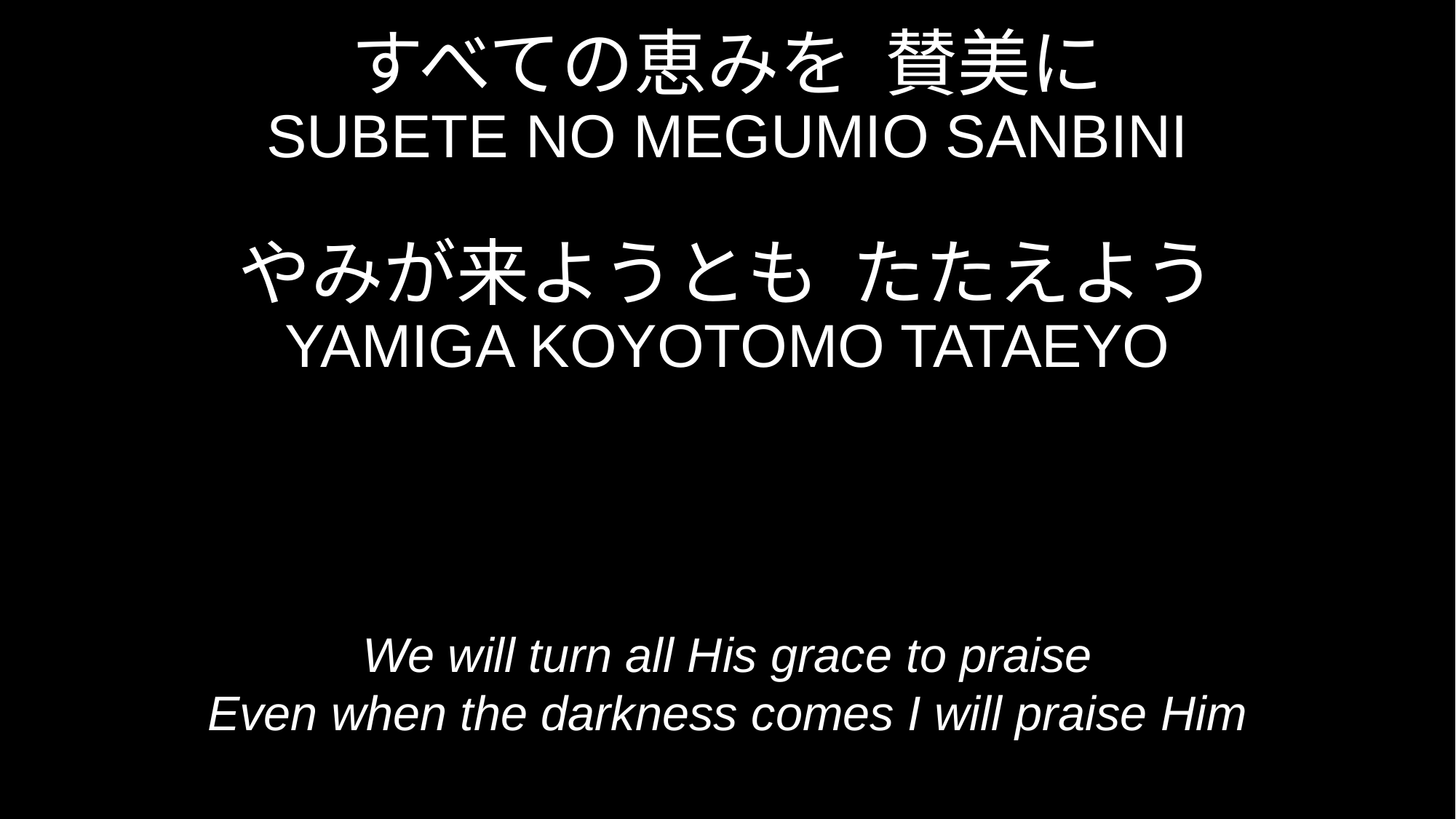

すべての恵みを  賛美に
SUBETE NO MEGUMIO SANBINI

やみが来ようとも  たたえよう
YAMIGA KOYOTOMO TATAEYO
We will turn all His grace to praise
Even when the darkness comes I will praise Him